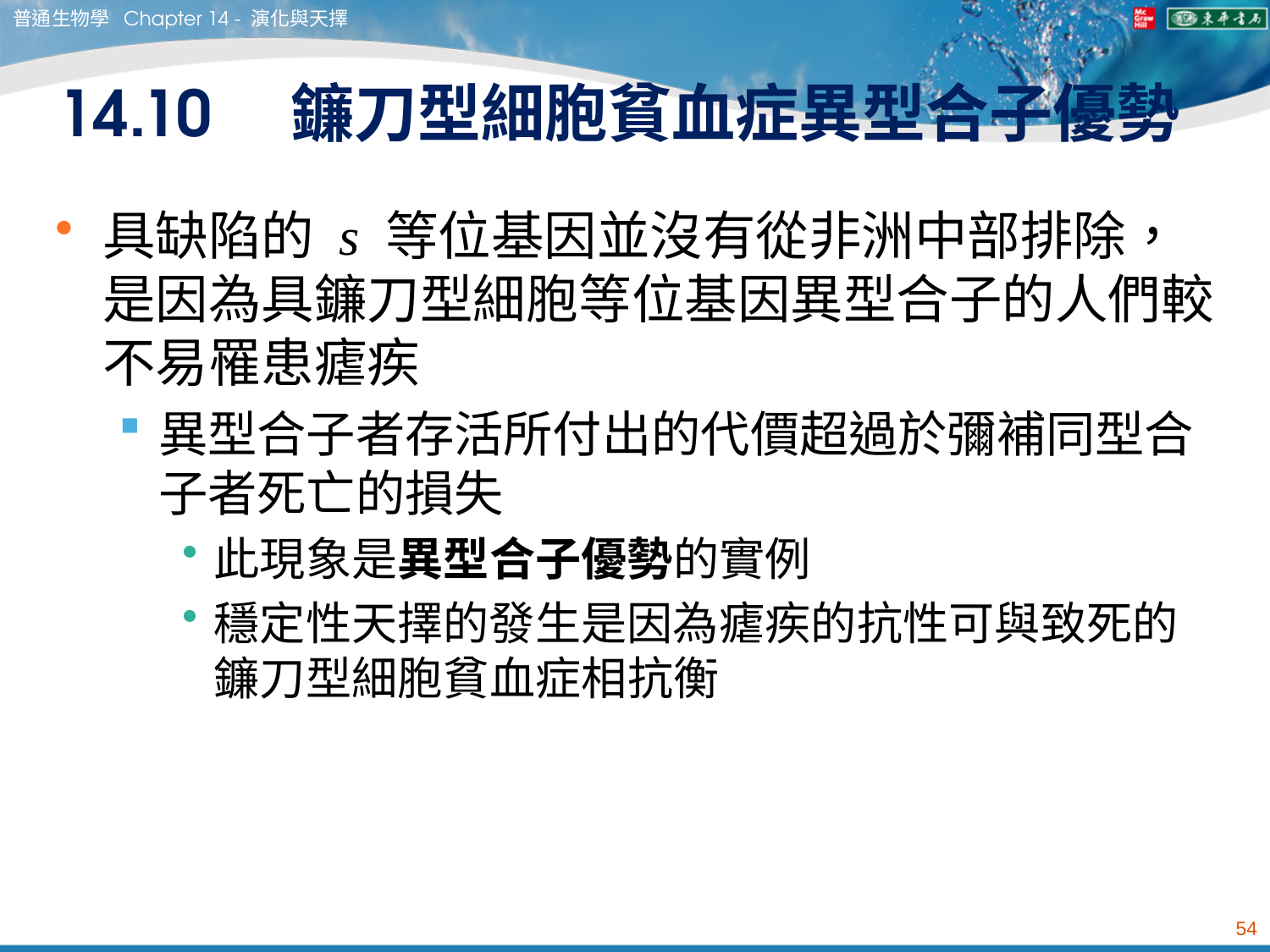

普通生物學  Chapter 14 - 演化與天擇
# 14.10　鐮刀型細胞貧血症異型合子優勢
具缺陷的 s 等位基因並沒有從非洲中部排除，是因為具鐮刀型細胞等位基因異型合子的人們較不易罹患瘧疾
異型合子者存活所付出的代價超過於彌補同型合子者死亡的損失
此現象是異型合子優勢的實例
穩定性天擇的發生是因為瘧疾的抗性可與致死的鐮刀型細胞貧血症相抗衡
54